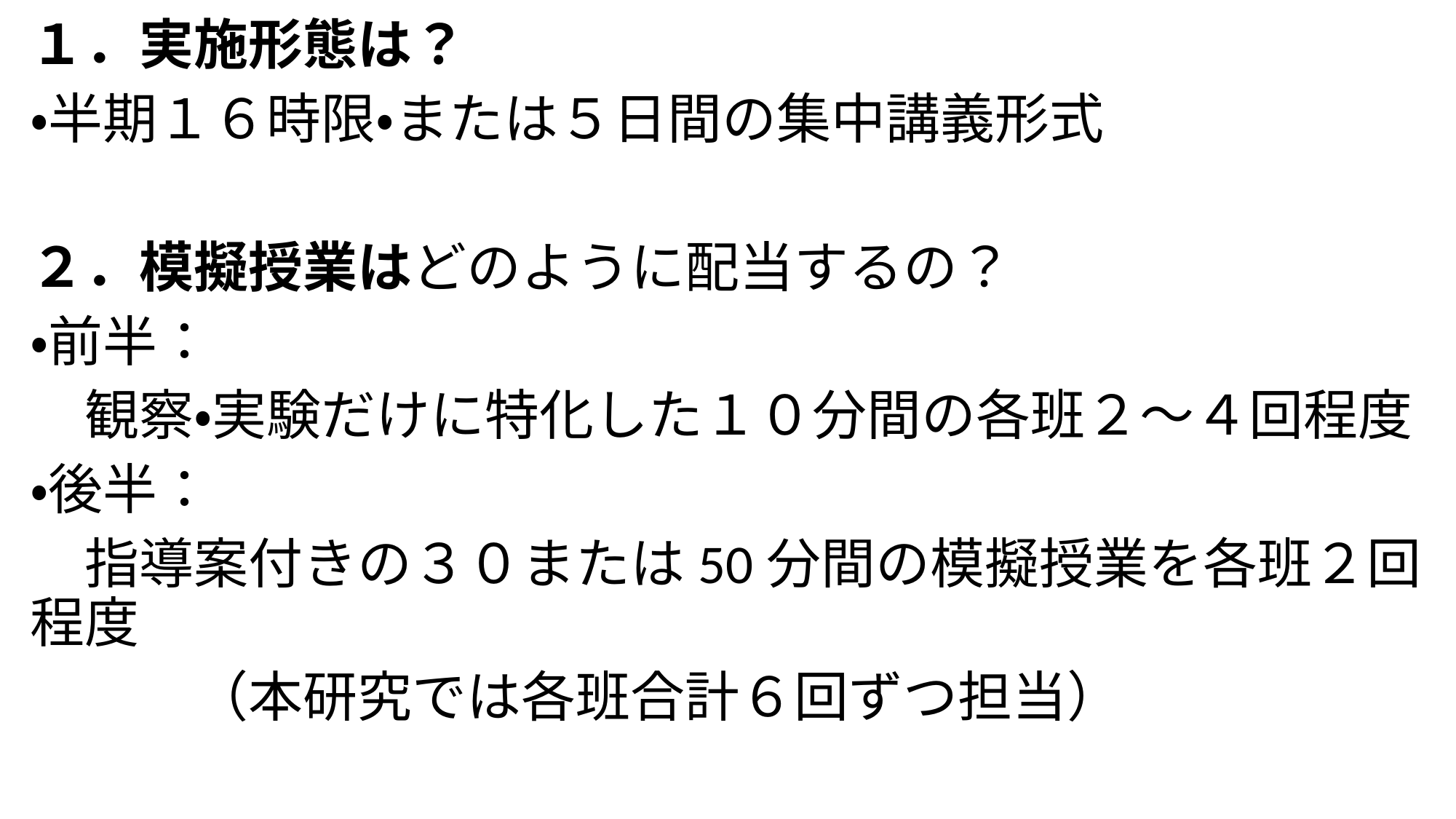

１．実施形態は？
・半期１６時限・または５日間の集中講義形式

２．模擬授業はどのように配当するの？
・前半：
　観察・実験だけに特化した１０分間の各班２～４回程度
・後半：
　指導案付きの３０または50分間の模擬授業を各班２回程度
　　　（本研究では各班合計６回ずつ担当）